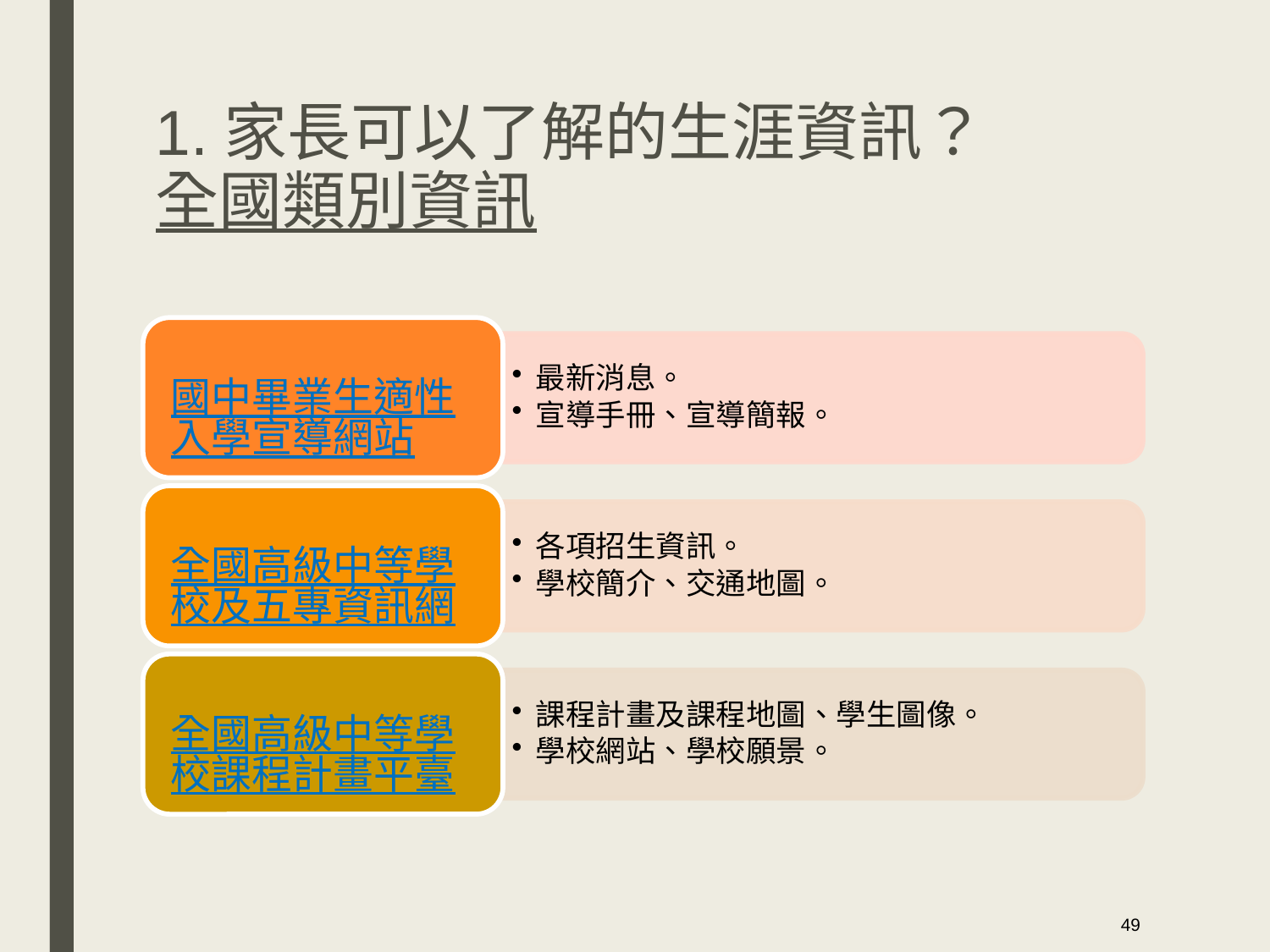

# 1.家長可以了解的生涯資訊？ 全國類別資訊
最新消息。
宣導手冊、宣導簡報。
國中畢業生適性入學宣導網站
各項招生資訊。
學校簡介、交通地圖。
全國高級中等學校及五專資訊網
課程計畫及課程地圖、學生圖像。
學校網站、學校願景。
全國高級中等學校課程計畫平臺
49